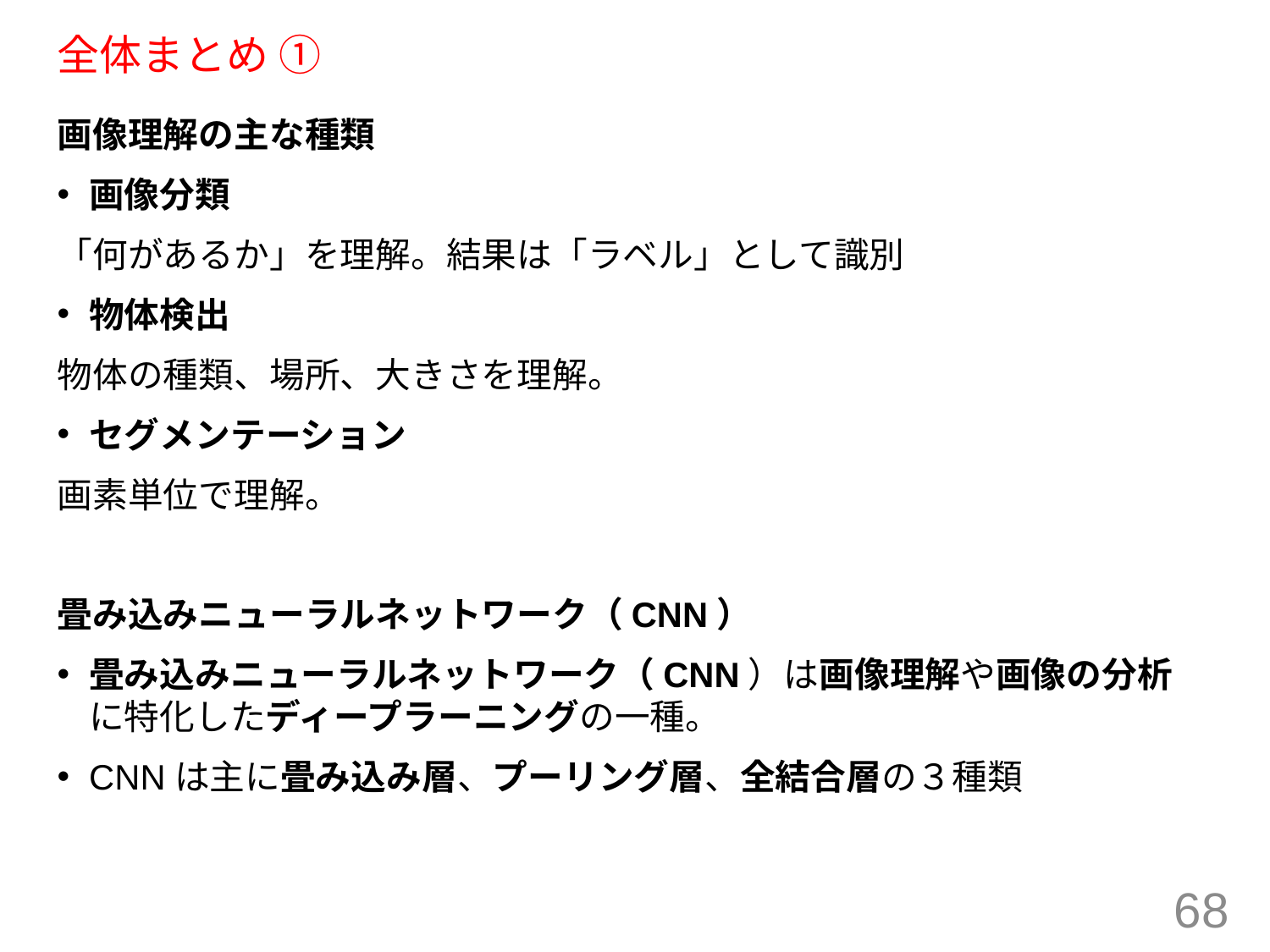

# 全体まとめ ①
画像理解の主な種類
画像分類
「何があるか」を理解。結果は「ラベル」として識別
物体検出
物体の種類、場所、大きさを理解。
セグメンテーション
画素単位で理解。

畳み込みニューラルネットワーク（CNN）
畳み込みニューラルネットワーク（CNN）は画像理解や画像の分析に特化したディープラーニングの一種。
CNNは主に畳み込み層、プーリング層、全結合層の３種類
68